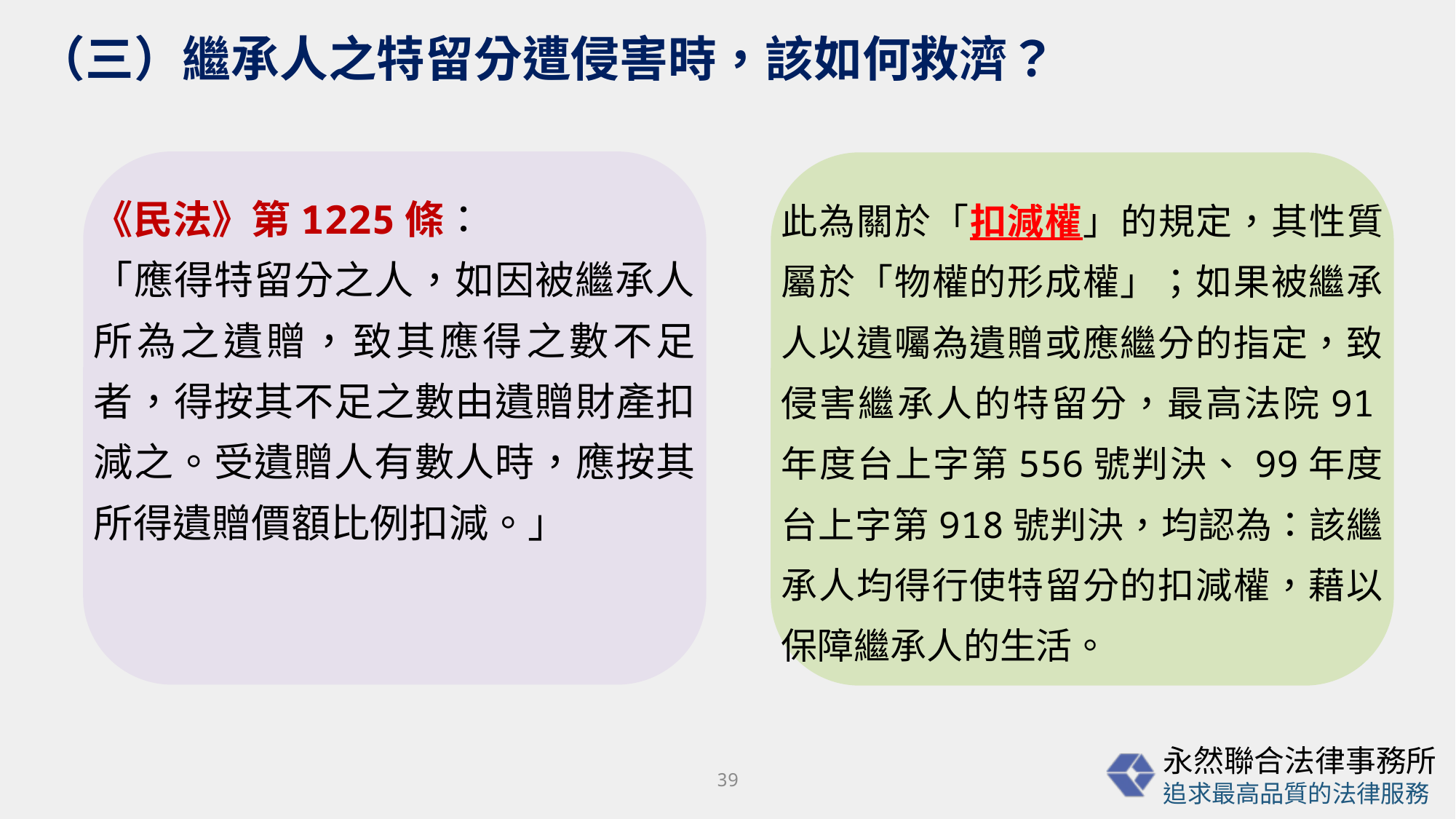

（三）繼承人之特留分遭侵害時，該如何救濟？

《民法》第1225條：
「應得特留分之人，如因被繼承人所為之遺贈，致其應得之數不足者，得按其不足之數由遺贈財產扣減之。受遺贈人有數人時，應按其所得遺贈價額比例扣減。」
此為關於「扣減權」的規定，其性質屬於「物權的形成權」；如果被繼承人以遺囑為遺贈或應繼分的指定，致侵害繼承人的特留分，最高法院91年度台上字第556號判決、99年度台上字第918號判決，均認為：該繼承人均得行使特留分的扣減權，藉以保障繼承人的生活。
39